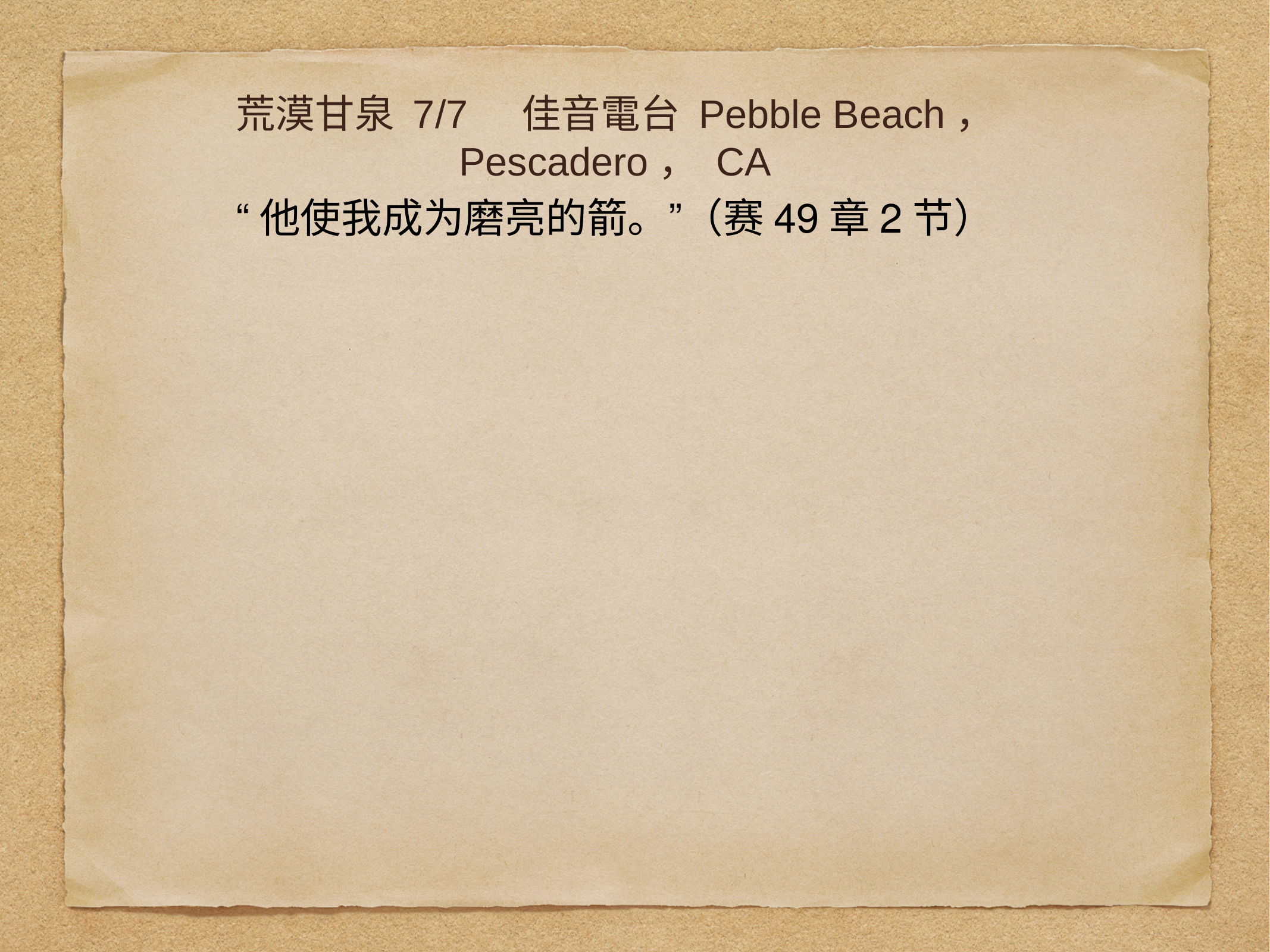

# 荒漠甘泉 7/7    佳音電台 Pebble Beach， Pescadero， CA
“他使我成为磨亮的箭。”（赛49章2节）